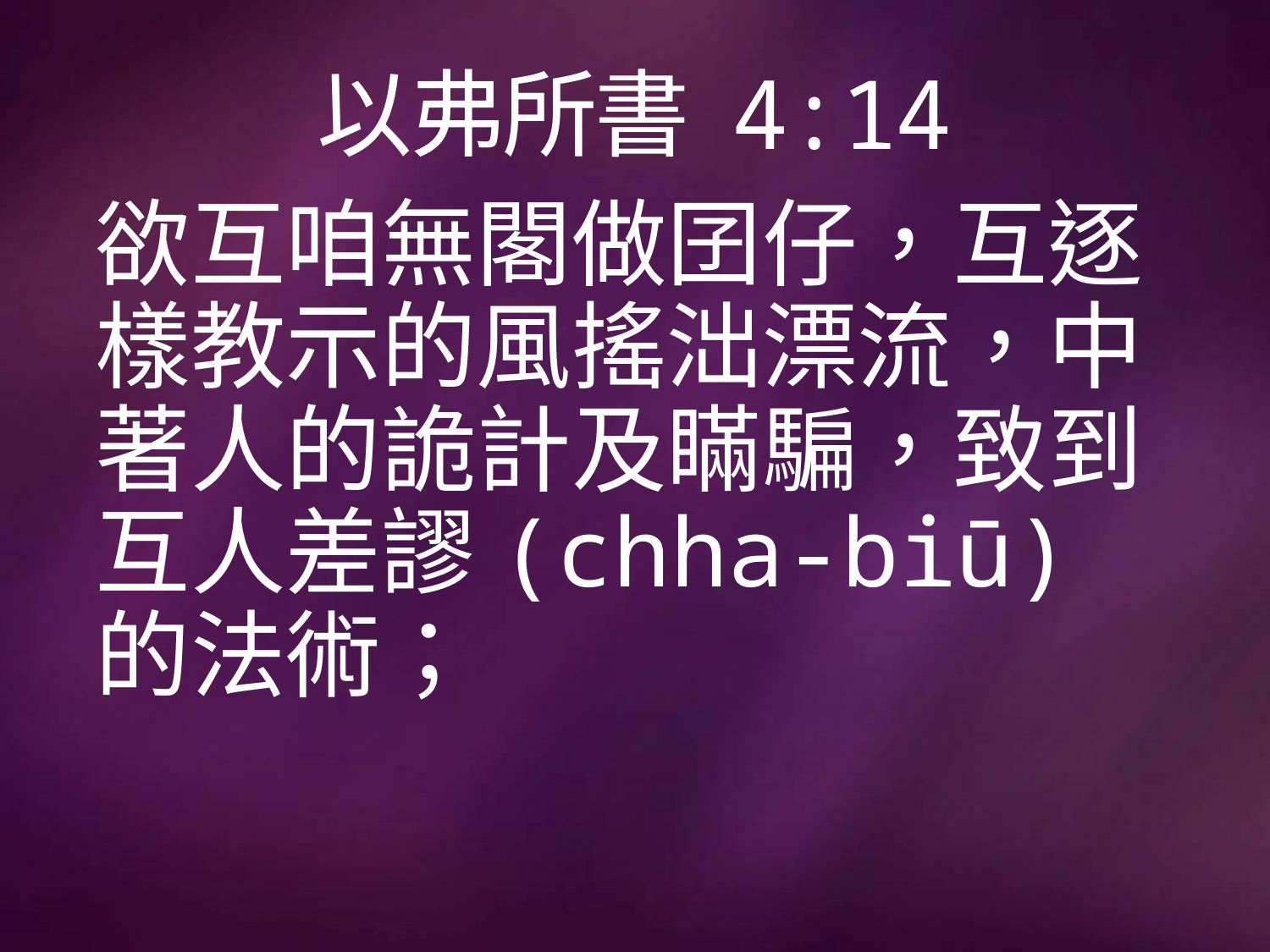

# 以弗所書 4:14
欲互咱無閣做囝仔，互逐樣教示的風搖泏漂流，中著人的詭計及瞞騙，致到互人差謬(chha-biū)的法術；